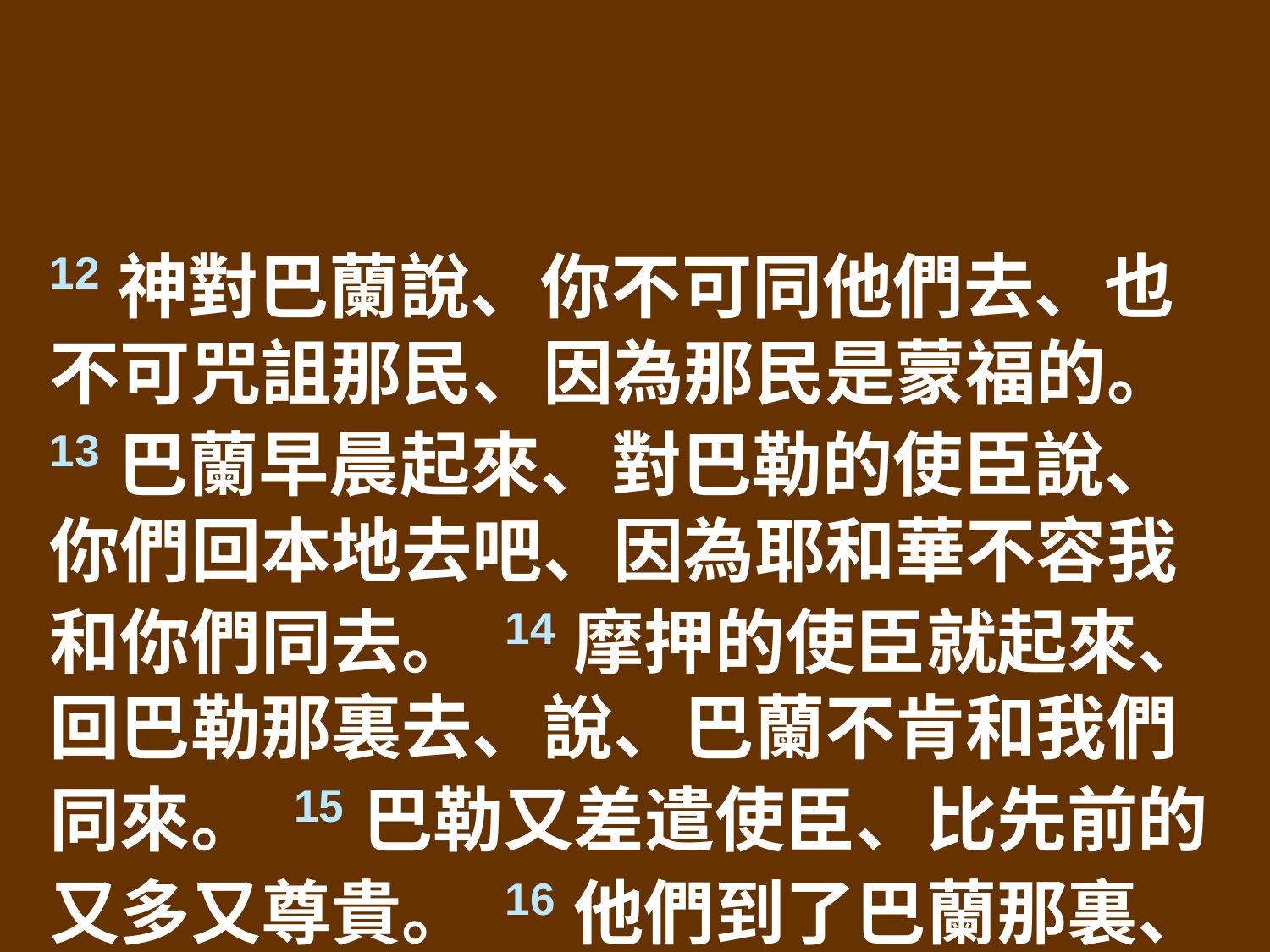

12神對巴蘭說、你不可同他們去、也不可咒詛那民、因為那民是蒙福的。 13巴蘭早晨起來、對巴勒的使臣說、你們回本地去吧、因為耶和華不容我和你們同去。 14摩押的使臣就起來、回巴勒那裏去、說、巴蘭不肯和我們同來。 15巴勒又差遣使臣、比先前的又多又尊貴。 16他們到了巴蘭那裏、對他說、西撥的兒子巴勒這樣說、求你不容甚麼事攔阻你不到我這裏來、